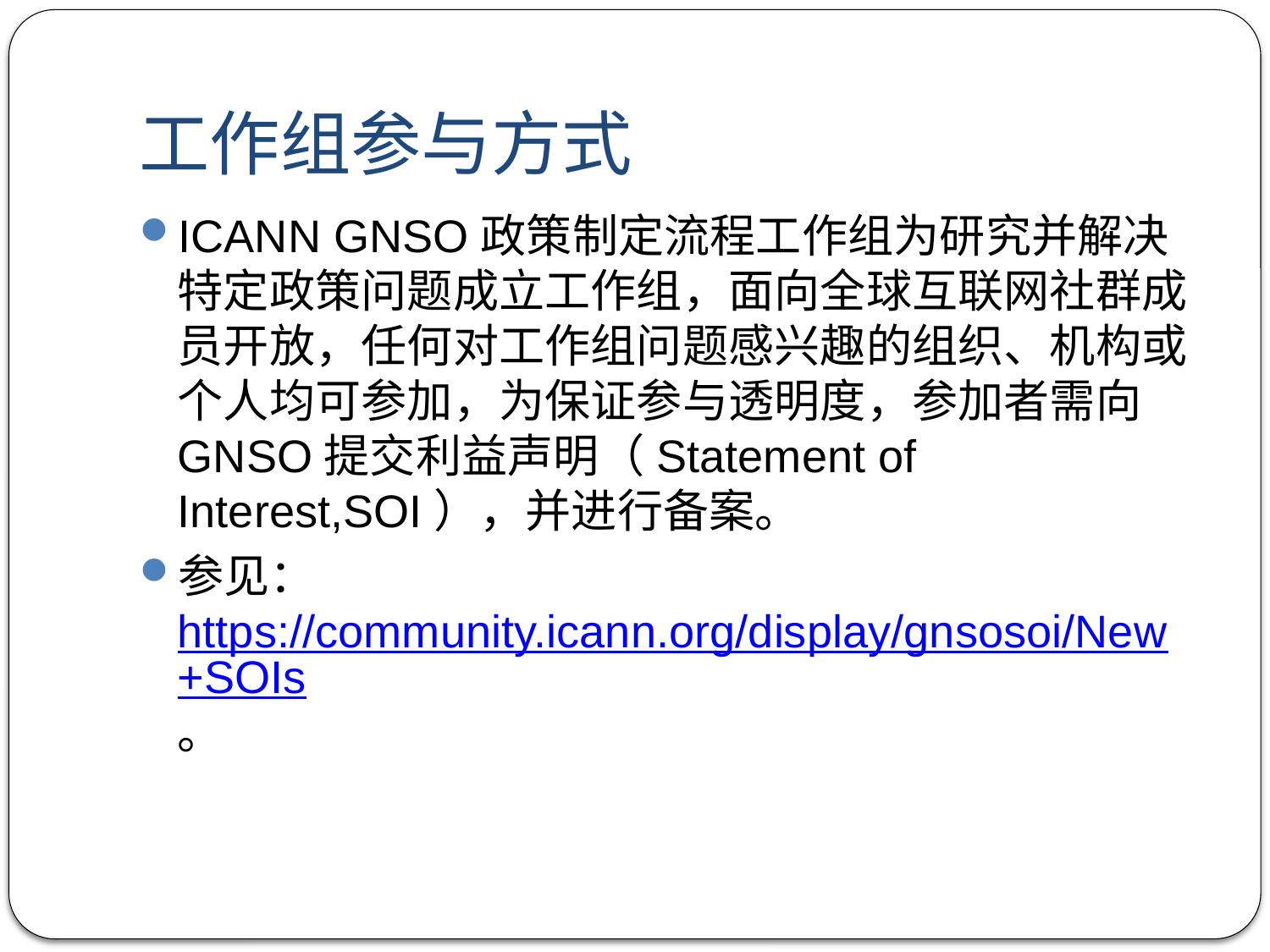

# 工作组参与方式
ICANN GNSO政策制定流程工作组为研究并解决特定政策问题成立工作组，面向全球互联网社群成员开放，任何对工作组问题感兴趣的组织、机构或个人均可参加，为保证参与透明度，参加者需向GNSO提交利益声明（Statement of Interest,SOI），并进行备案。
参见：https://community.icann.org/display/gnsosoi/New+SOIs。